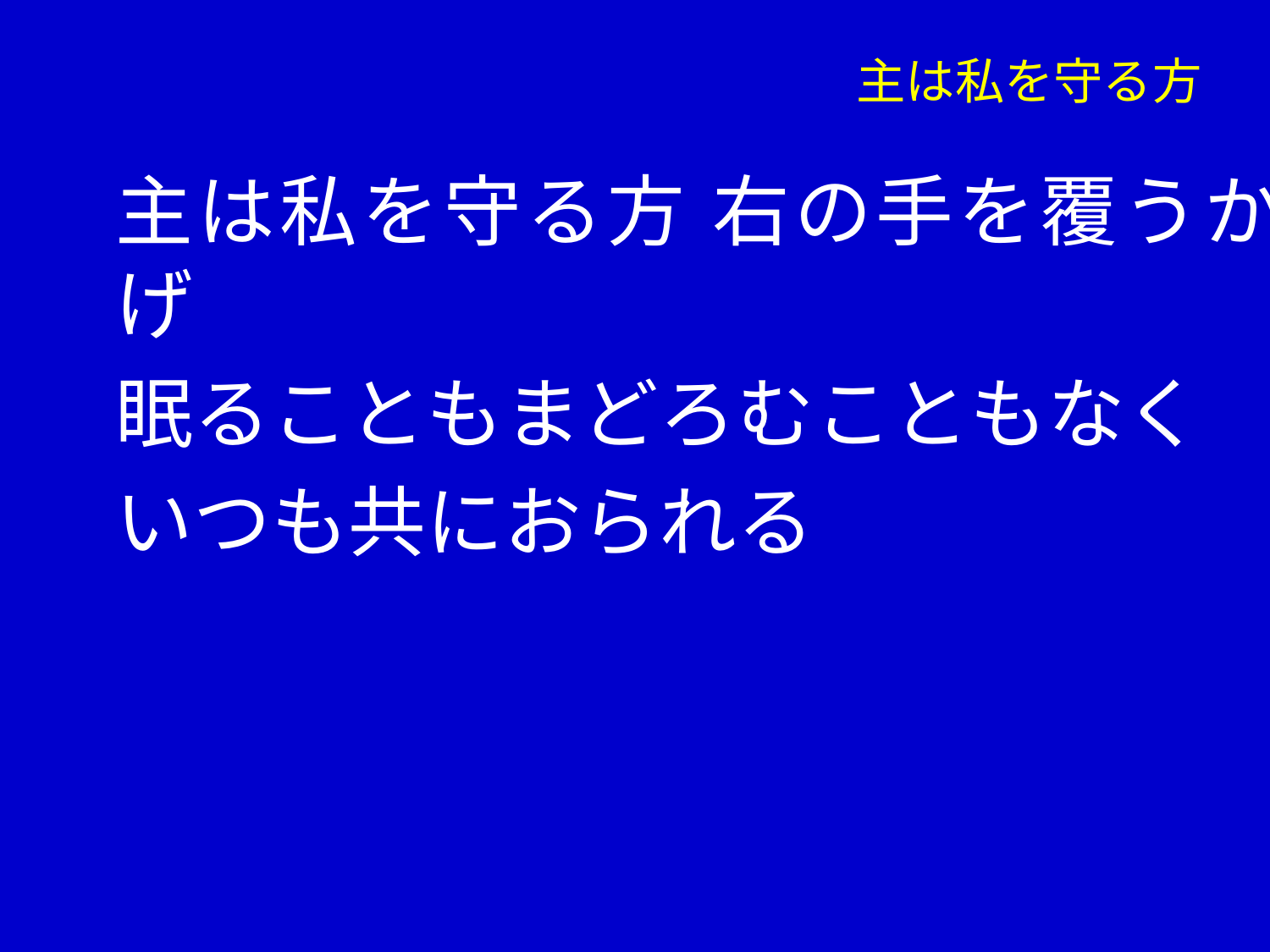

# 主は私を守る方
主は私を守る方 右の手を覆うかげ
眠ることもまどろむこともなく
いつも共におられる